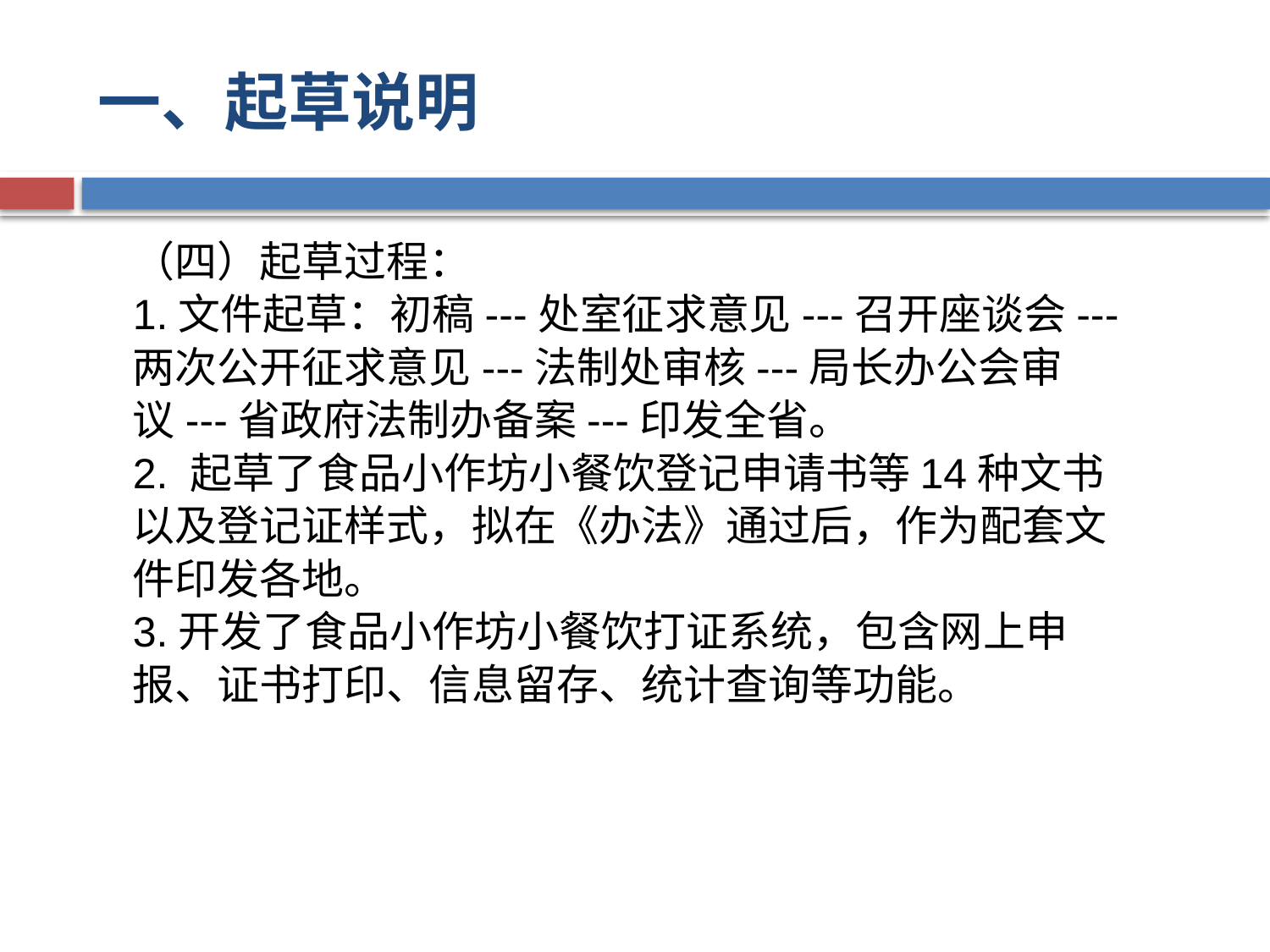

# 一、起草说明
（四）起草过程：
1.文件起草：初稿---处室征求意见---召开座谈会---两次公开征求意见---法制处审核---局长办公会审议---省政府法制办备案---印发全省。
2. 起草了食品小作坊小餐饮登记申请书等14种文书以及登记证样式，拟在《办法》通过后，作为配套文件印发各地。
3.开发了食品小作坊小餐饮打证系统，包含网上申报、证书打印、信息留存、统计查询等功能。